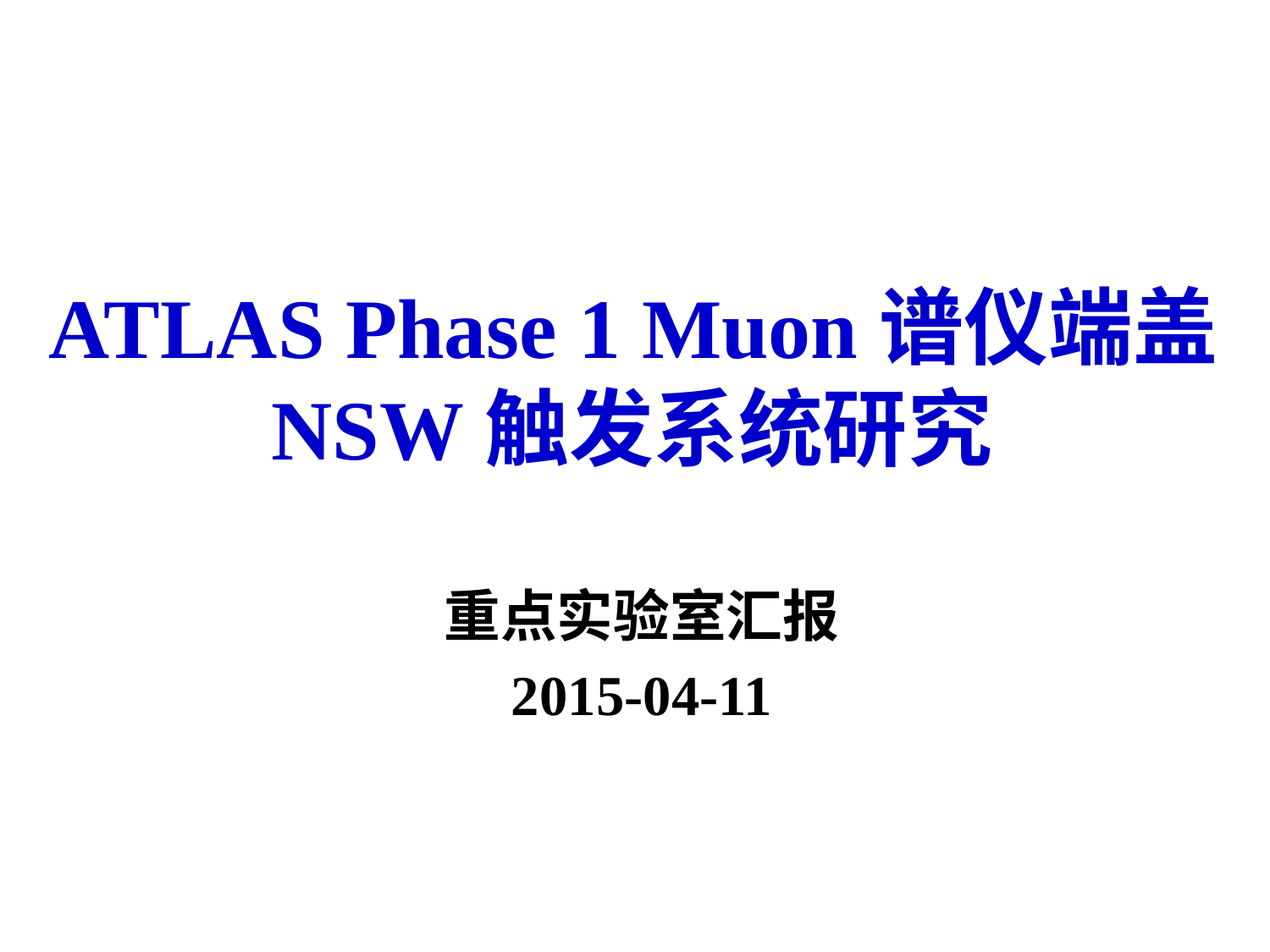

# ATLAS Phase 1 Muon谱仪端盖NSW触发系统研究
重点实验室汇报
2015-04-11